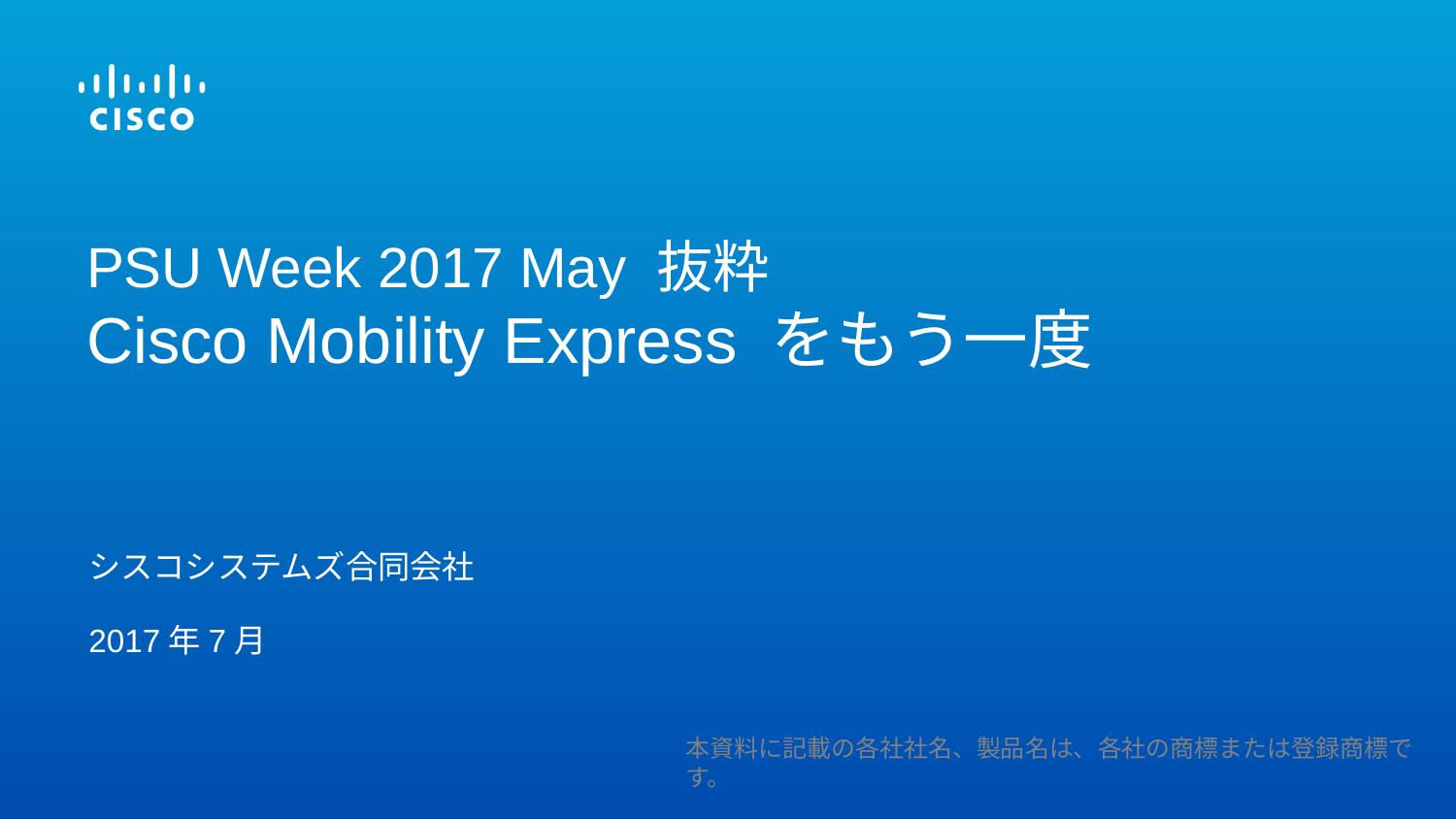

PSU Week 2017 May 抜粋
Cisco Mobility Express をもう一度
シスコシステムズ合同会社
2017年7月
本資料に記載の各社社名、製品名は、各社の商標または登録商標です。